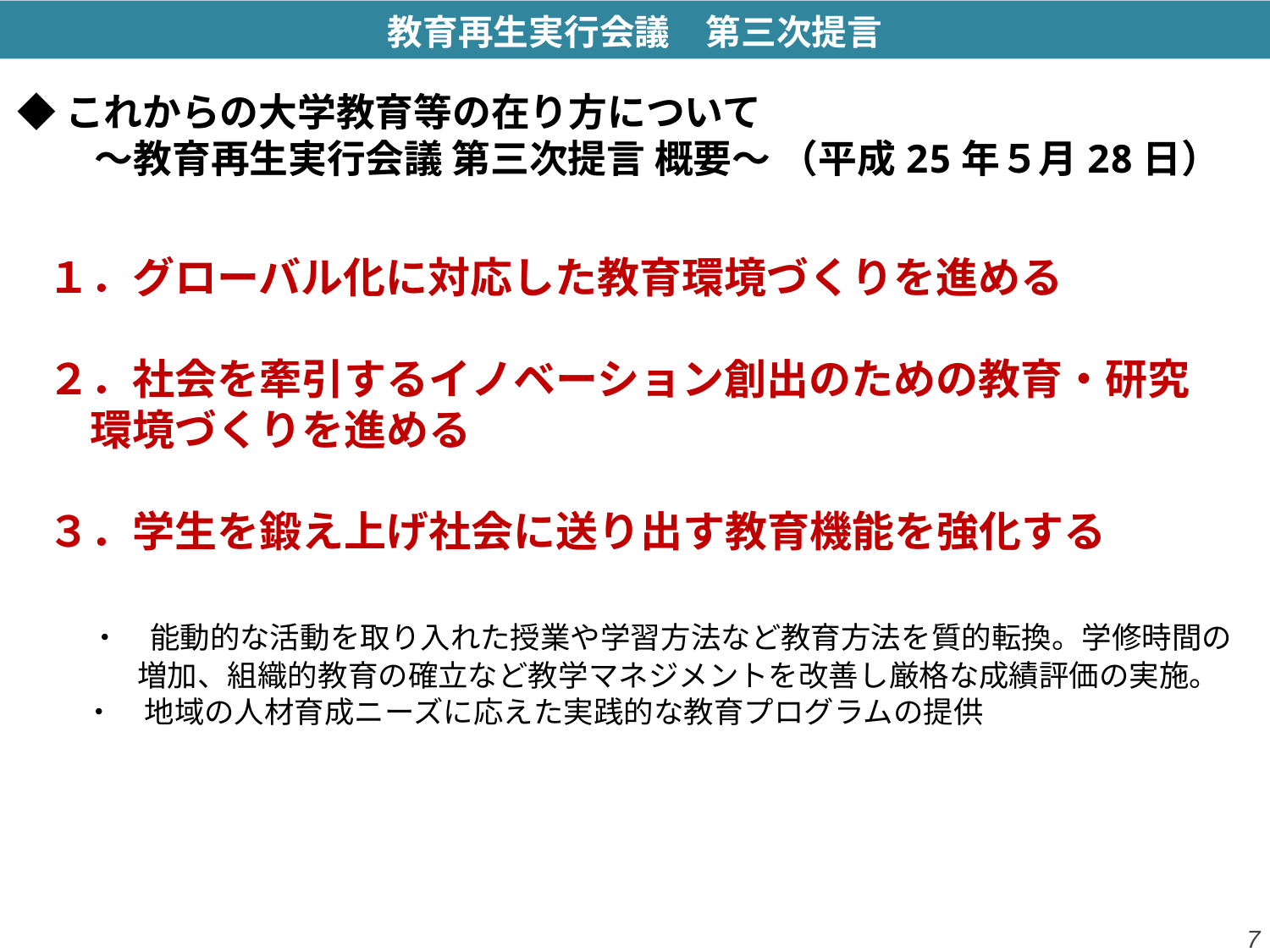

教育再生実行会議　第三次提言
◆これからの大学教育等の在り方について
　　〜教育再生実行会議 第三次提言 概要〜 （平成25年５月28日）
１．グローバル化に対応した教育環境づくりを進める

２．社会を牽引するイノベーション創出のための教育・研究
　環境づくりを進める

３．学生を鍛え上げ社会に送り出す教育機能を強化する

　・　能動的な活動を取り入れた授業や学習方法など教育方法を質的転換。学修時間の
　　　増加、組織的教育の確立など教学マネジメントを改善し厳格な成績評価の実施。
　 ・　地域の人材育成ニーズに応えた実践的な教育プログラムの提供
7